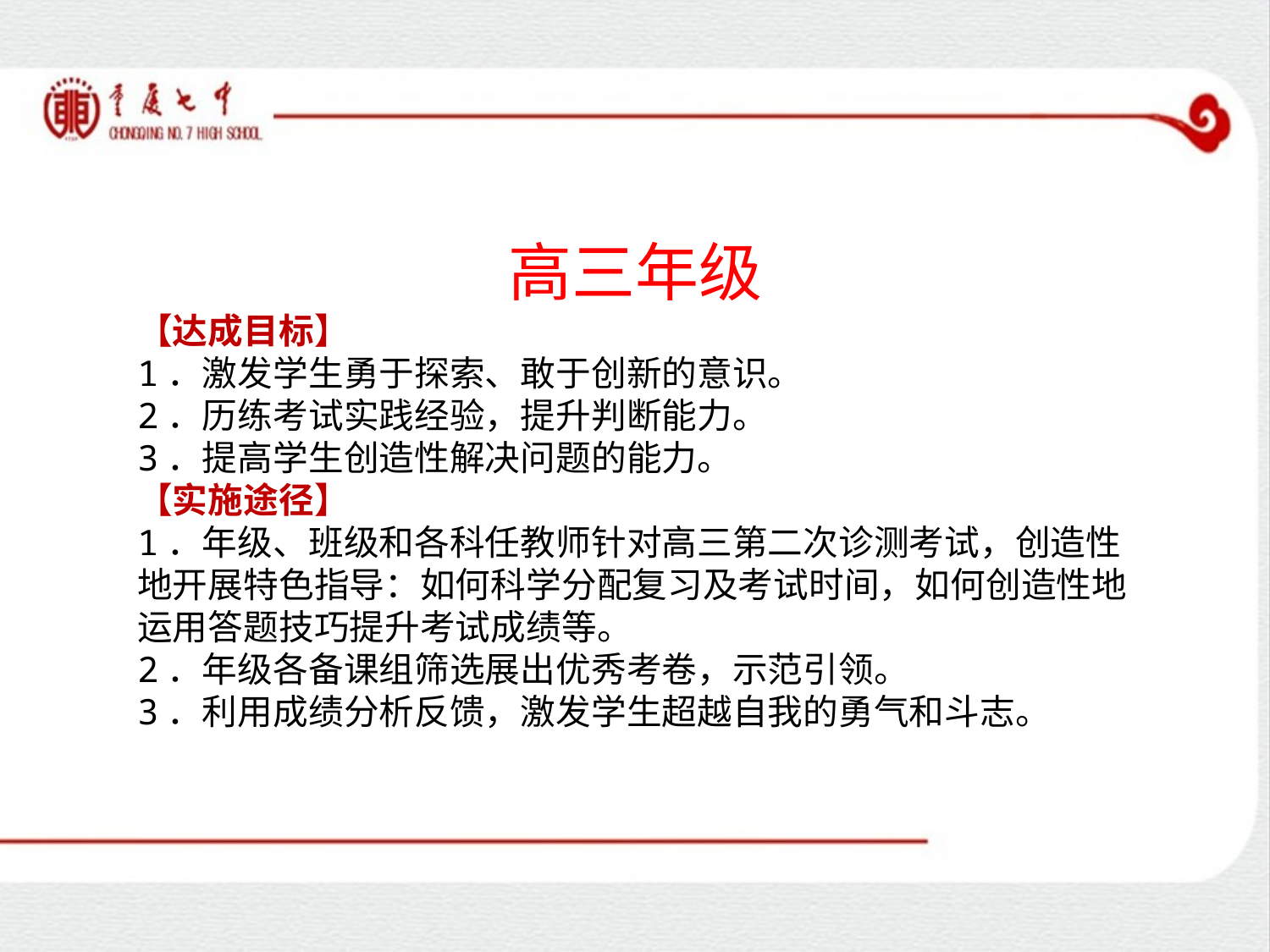

高三年级
【达成目标】
1．激发学生勇于探索、敢于创新的意识。
2．历练考试实践经验，提升判断能力。
3．提高学生创造性解决问题的能力。
【实施途径】
1．年级、班级和各科任教师针对高三第二次诊测考试，创造性地开展特色指导：如何科学分配复习及考试时间，如何创造性地运用答题技巧提升考试成绩等。
2．年级各备课组筛选展出优秀考卷，示范引领。
3．利用成绩分析反馈，激发学生超越自我的勇气和斗志。